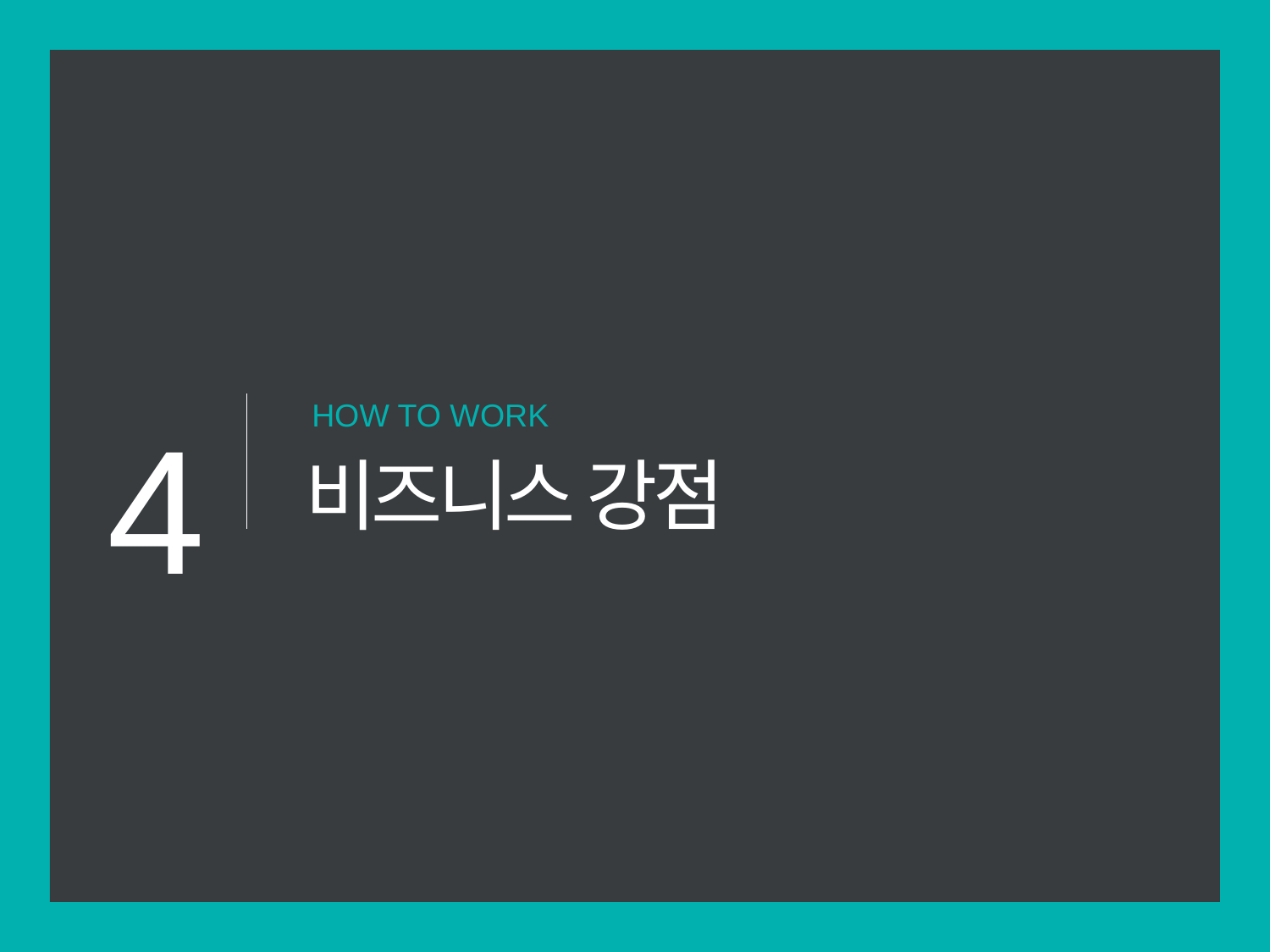

4
HOW TO WORK
비즈니스 강점
19